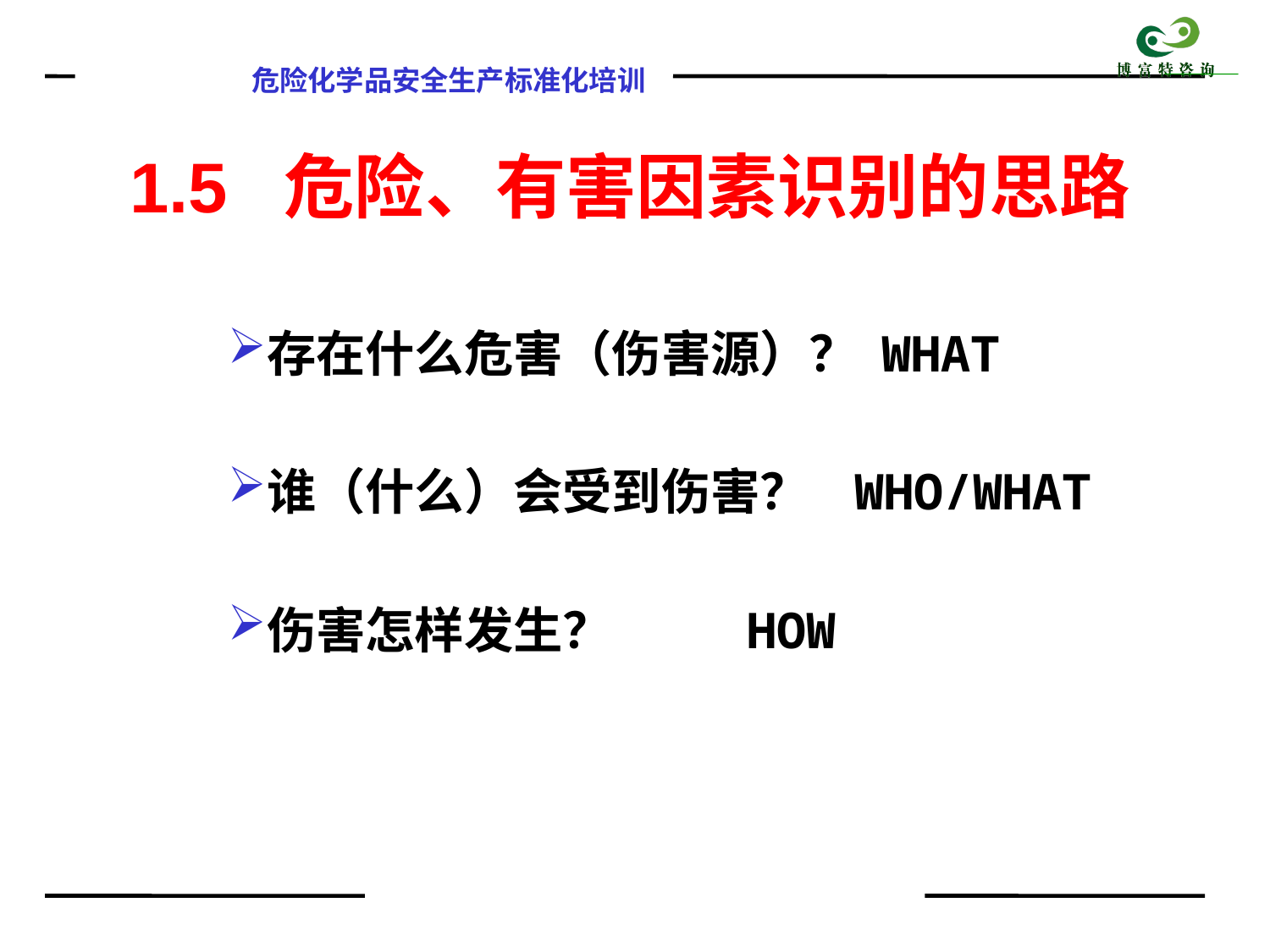

# 1.5  危险、有害因素识别的思路
存在什么危害（伤害源）？ WHAT

谁（什么）会受到伤害？   WHO/WHAT

伤害怎样发生？           HOW